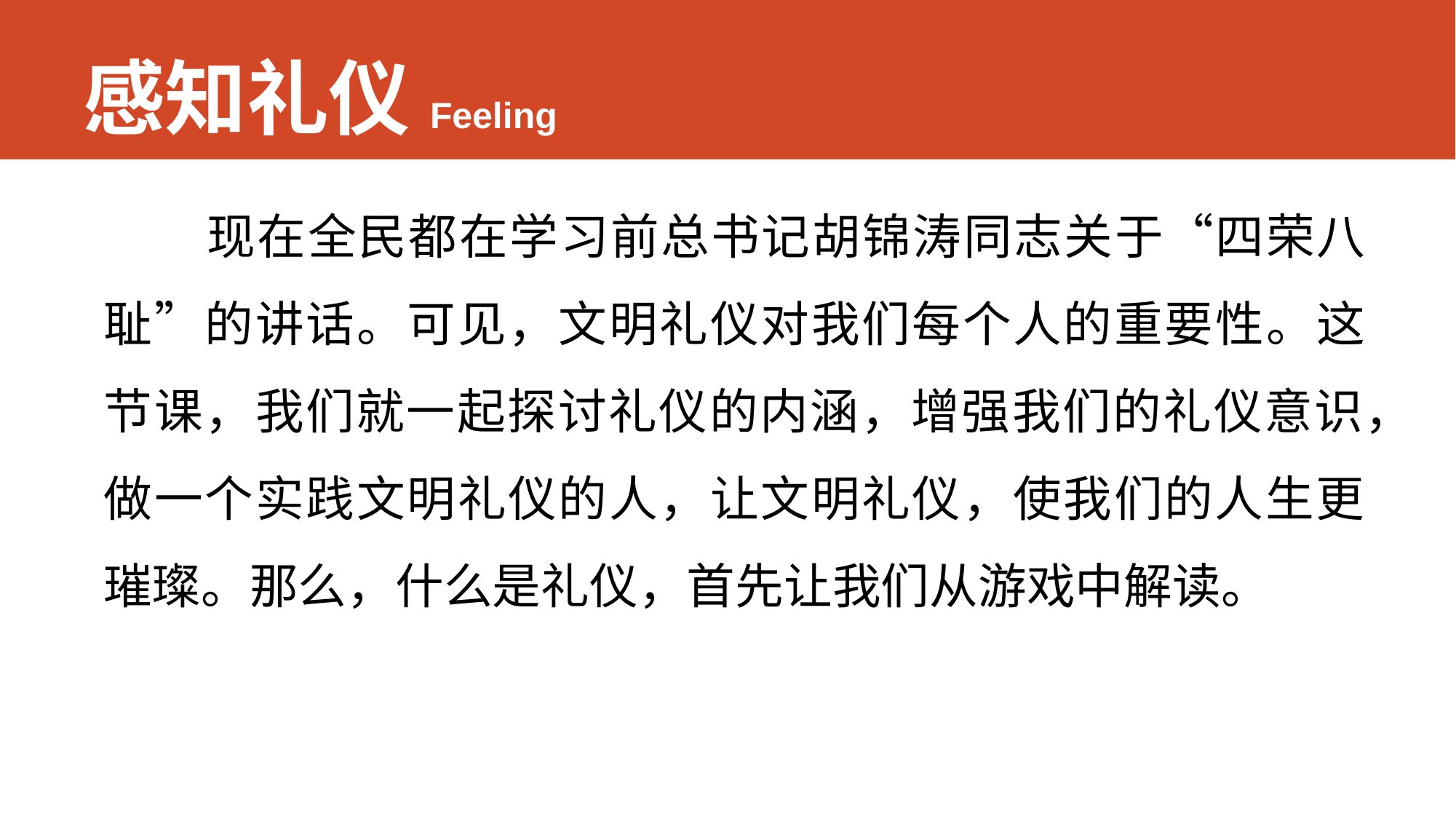

# 感知礼仪Feeling
       现在全民都在学习前总书记胡锦涛同志关于“四荣八耻”的讲话。可见，文明礼仪对我们每个人的重要性。这节课，我们就一起探讨礼仪的内涵，增强我们的礼仪意识，做一个实践文明礼仪的人，让文明礼仪，使我们的人生更璀璨。那么，什么是礼仪，首先让我们从游戏中解读。